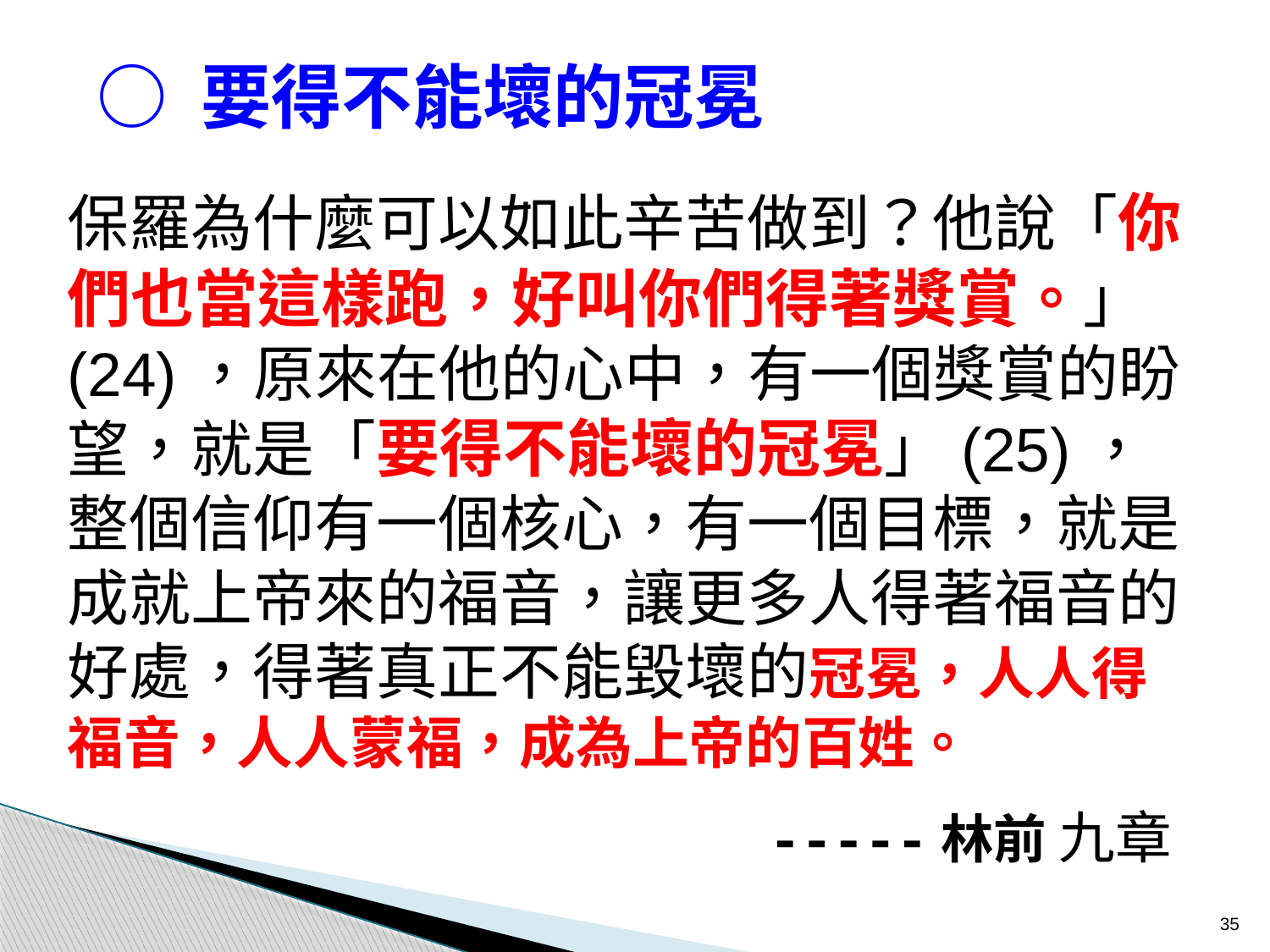

○ 要得不能壞的冠冕
保羅為什麼可以如此辛苦做到？他說「你們也當這樣跑，好叫你們得著獎賞。」(24)，原來在他的心中，有一個獎賞的盼望，就是「要得不能壞的冠冕」(25)，整個信仰有一個核心，有一個目標，就是成就上帝來的福音，讓更多人得著福音的好處，得著真正不能毀壞的冠冕，人人得福音，人人蒙福，成為上帝的百姓。
-----林前 九章
35